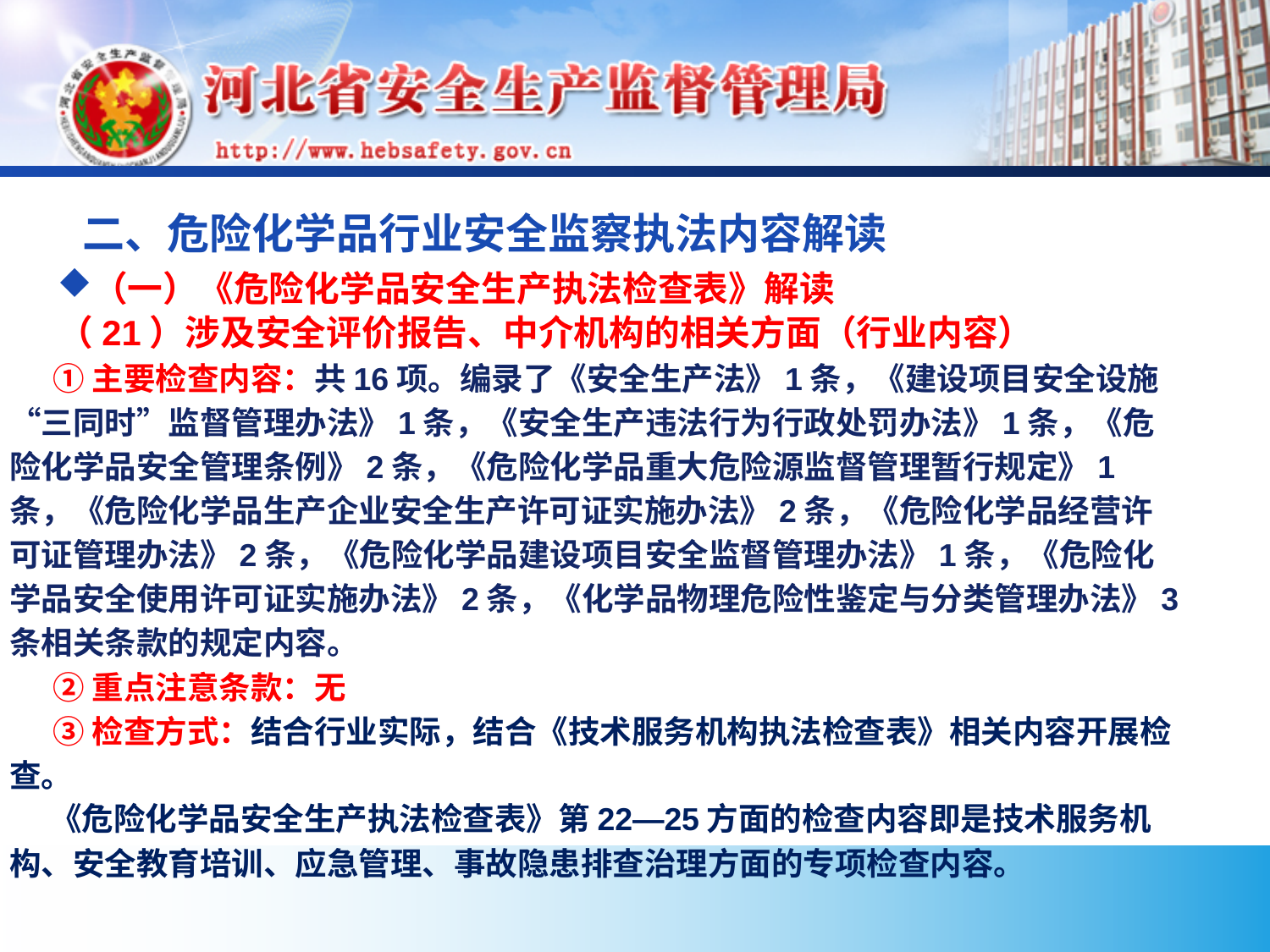

# 二、危险化学品行业安全监察执法内容解读
（一）《危险化学品安全生产执法检查表》解读
     （21）涉及安全评价报告、中介机构的相关方面（行业内容）
      ①主要检查内容：共16项。编录了《安全生产法》1条，《建设项目安全设施“三同时”监督管理办法》1条，《安全生产违法行为行政处罚办法》1条，《危险化学品安全管理条例》2条，《危险化学品重大危险源监督管理暂行规定》1条，《危险化学品生产企业安全生产许可证实施办法》2条，《危险化学品经营许可证管理办法》2条，《危险化学品建设项目安全监督管理办法》1条，《危险化学品安全使用许可证实施办法》2条，《化学品物理危险性鉴定与分类管理办法》3条相关条款的规定内容。
      ②重点注意条款：无
      ③检查方式：结合行业实际，结合《技术服务机构执法检查表》相关内容开展检查。
    《危险化学品安全生产执法检查表》第22—25方面的检查内容即是技术服务机构、安全教育培训、应急管理、事故隐患排查治理方面的专项检查内容。